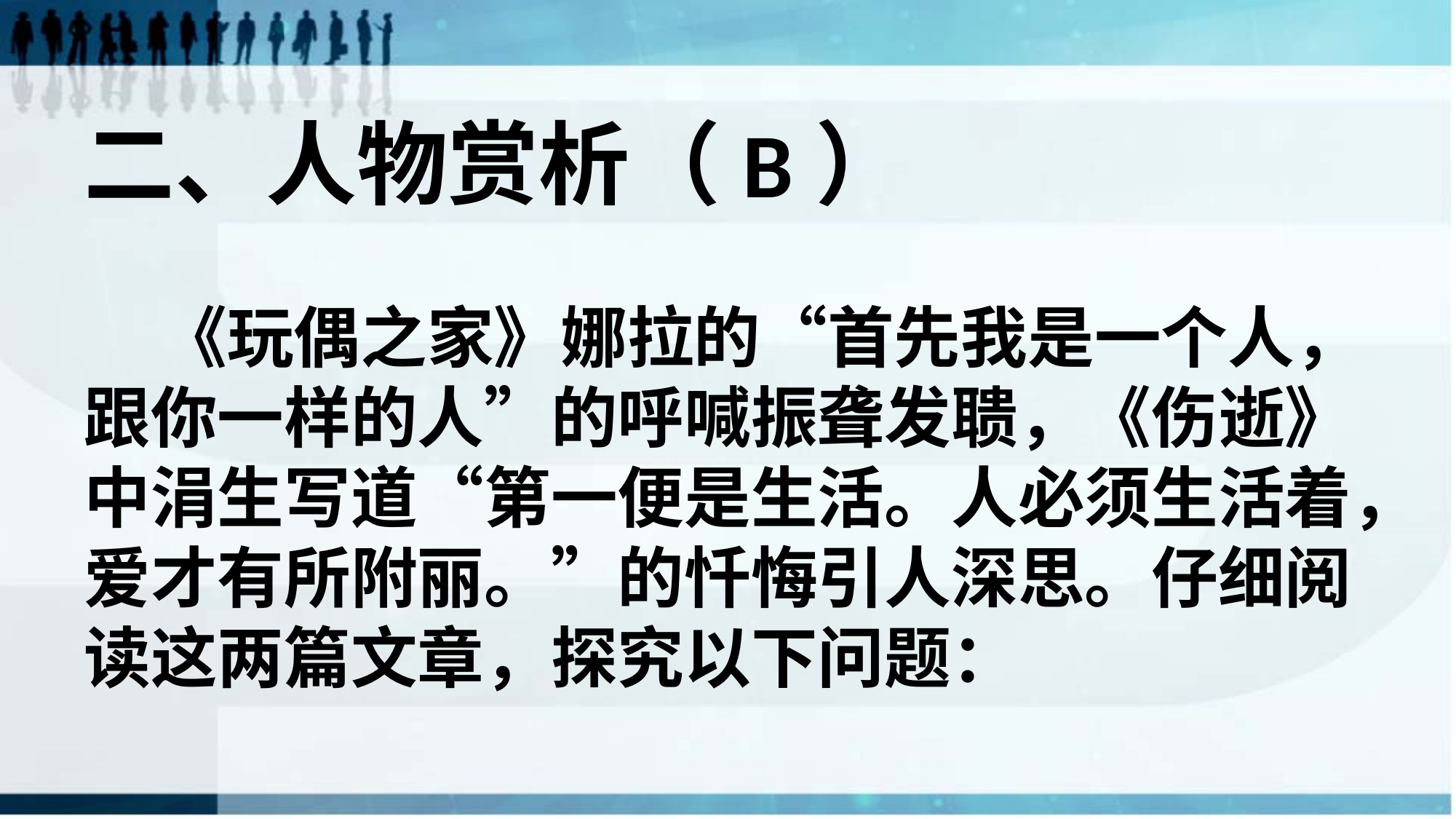

二、人物赏析（B）

    《玩偶之家》娜拉的“首先我是一个人，跟你一样的人”的呼喊振聋发聩，《伤逝》中涓生写道“第一便是生活。人必须生活着，爱才有所附丽。”的忏悔引人深思。仔细阅读这两篇文章，探究以下问题：